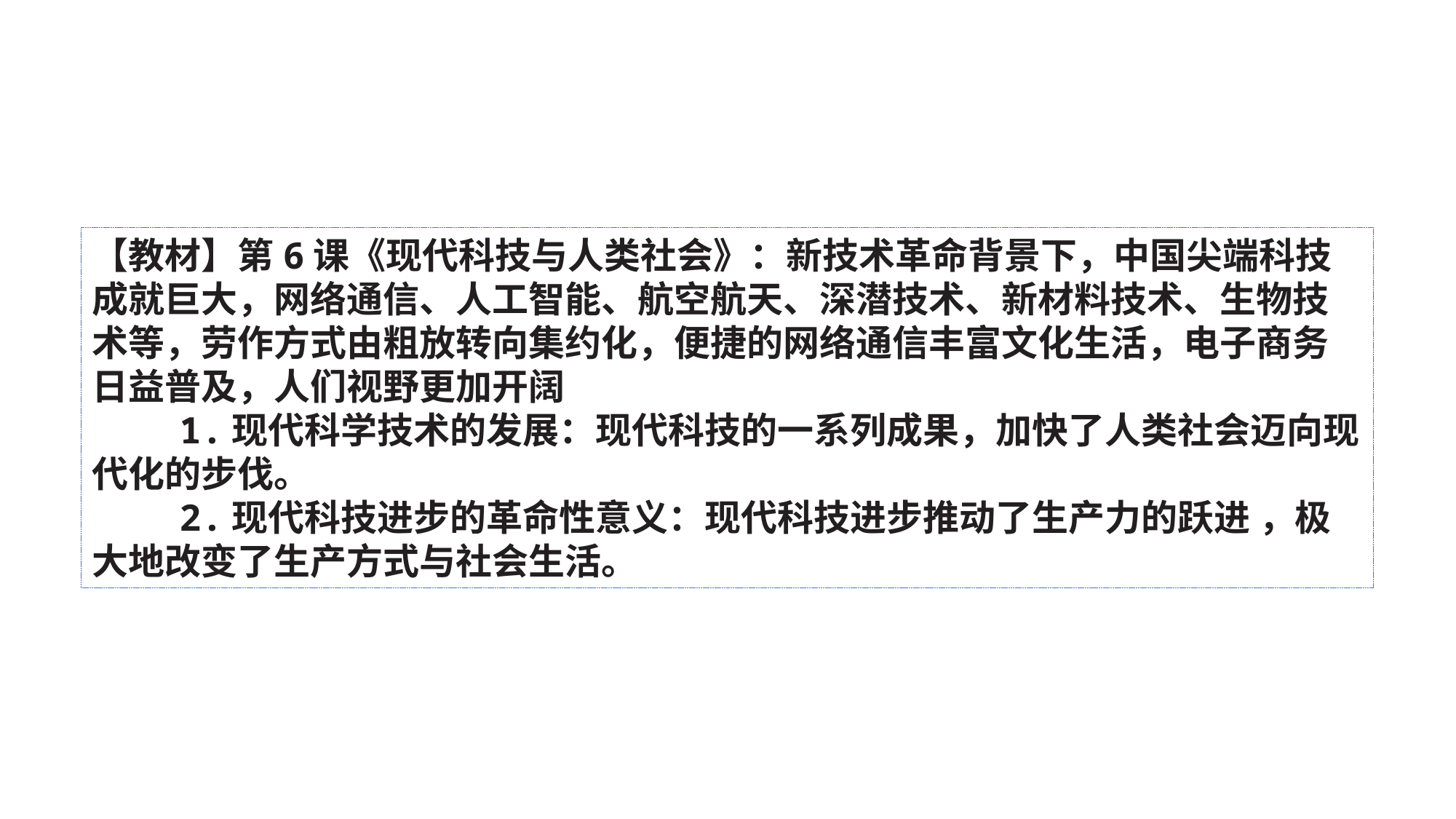

【教材】第6课《现代科技与人类社会》：新技术革命背景下，中国尖端科技成就巨大，网络通信、人工智能、航空航天、深潜技术、新材料技术、生物技术等，劳作方式由粗放转向集约化，便捷的网络通信丰富文化生活，电子商务日益普及，人们视野更加开阔
    1.现代科学技术的发展：现代科技的一系列成果，加快了人类社会迈向现代化的步伐。
    2.现代科技进步的革命性意义：现代科技进步推动了生产力的跃进 ，极大地改变了生产方式与社会生活。